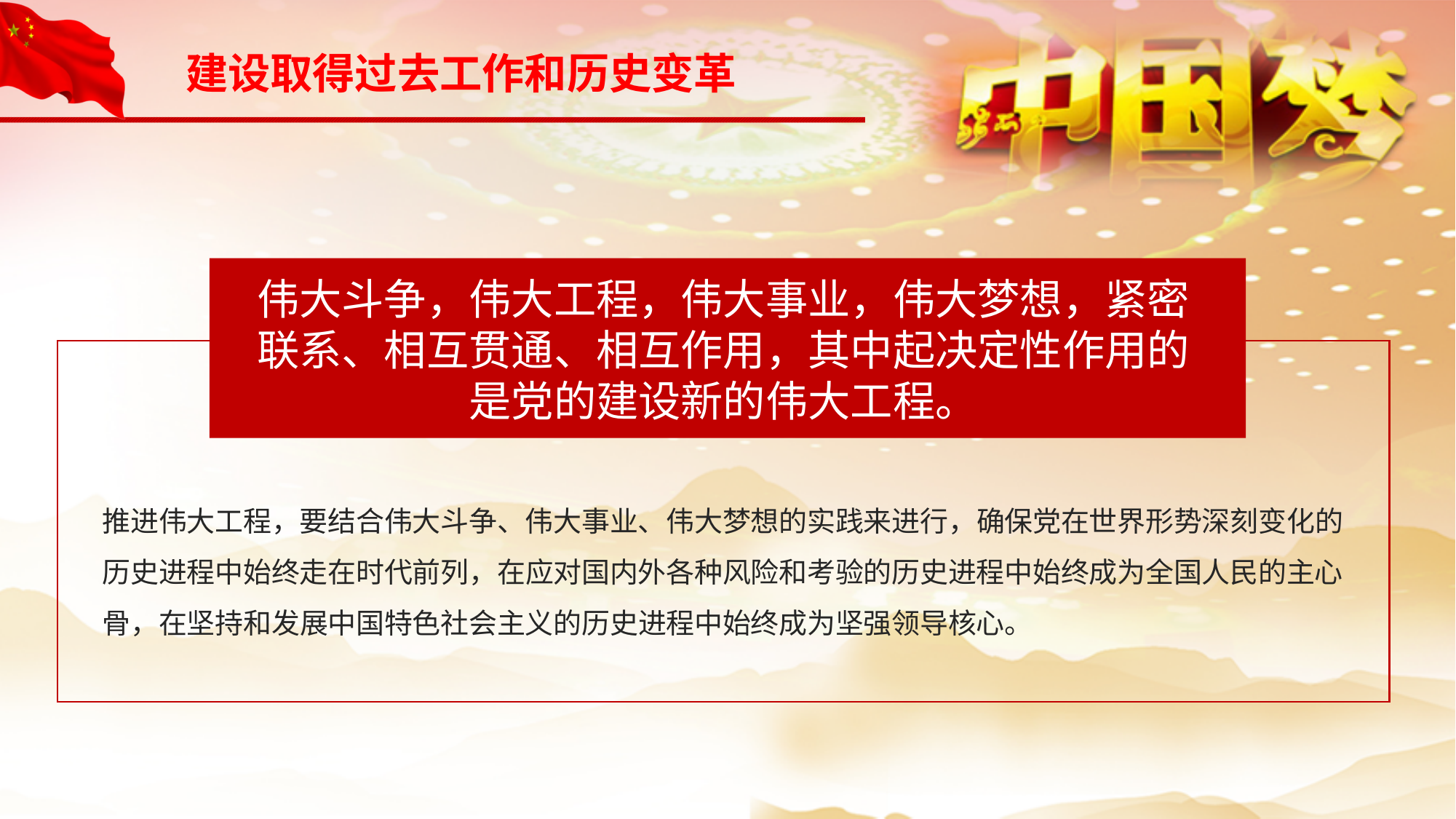

建设取得过去工作和历史变革

伟大斗争，伟大工程，伟大事业，伟大梦想，紧密联系、相互贯通、相互作用，其中起决定性作用的是党的建设新的伟大工程。

推进伟大工程，要结合伟大斗争、伟大事业、伟大梦想的实践来进行，确保党在世界形势深刻变化的历史进程中始终走在时代前列，在应对国内外各种风险和考验的历史进程中始终成为全国人民的主心骨，在坚持和发展中国特色社会主义的历史进程中始终成为坚强领导核心。